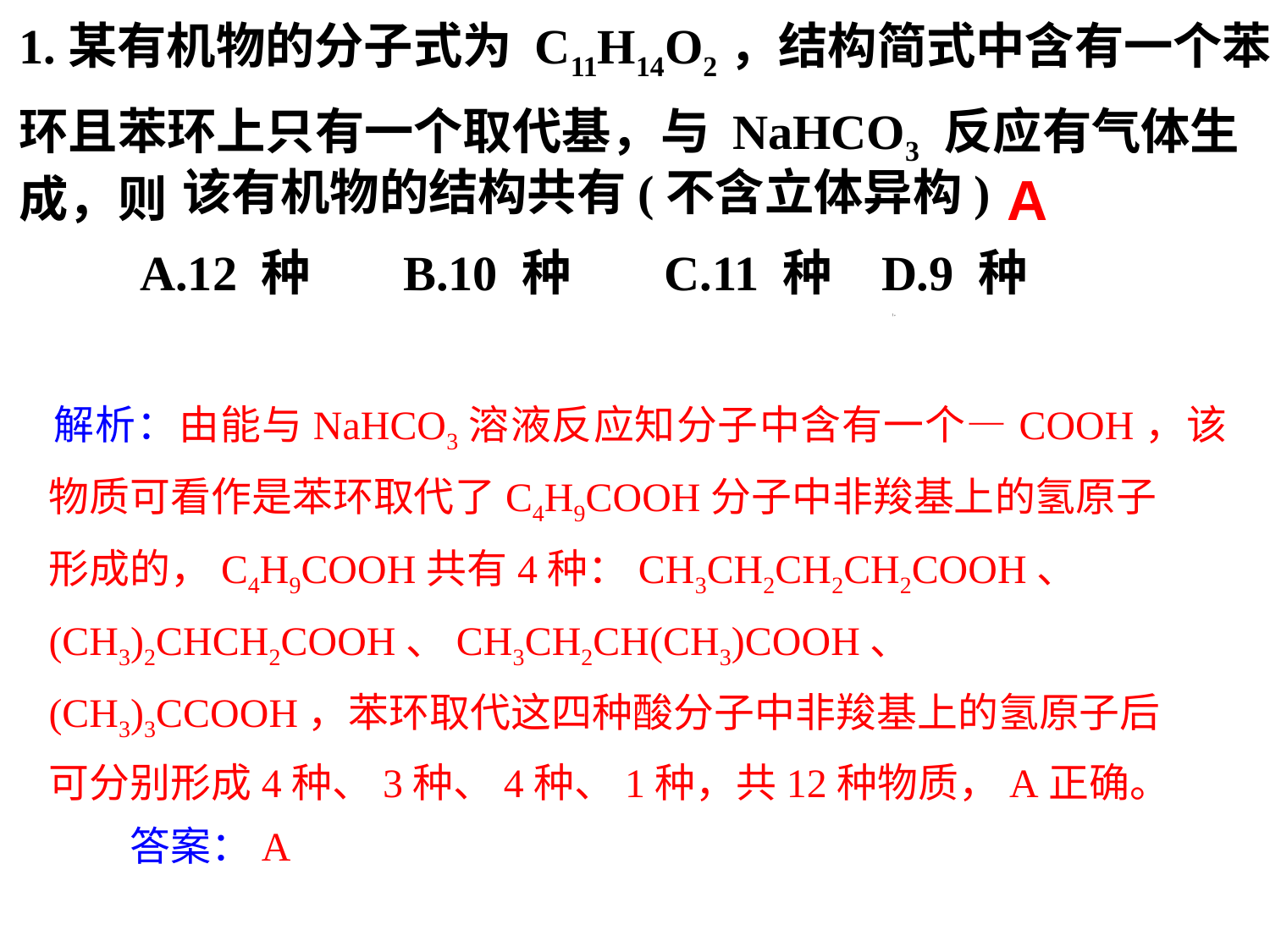

1.某有机物的分子式为 C11H14O2，结构简式中含有一个苯

环且苯环上只有一个取代基，与 NaHCO3 反应有气体生
成，则
A
该有机物的结构共有(不含立体异构)
A.12 种
B.10 种
C.11 种
D.9 种
)。
　　解析：由能与NaHCO3溶液反应知分子中含有一个—COOH，该物质可看作是苯环取代了C4H9COOH分子中非羧基上的氢原子
形成的，C4H9COOH共有4种：CH3CH2CH2CH2COOH、
(CH3)2CHCH2COOH、CH3CH2CH(CH3)COOH、
(CH3)3CCOOH，苯环取代这四种酸分子中非羧基上的氢原子后
可分别形成4种、3种、4种、1种，共12种物质，A正确。
　　答案：A